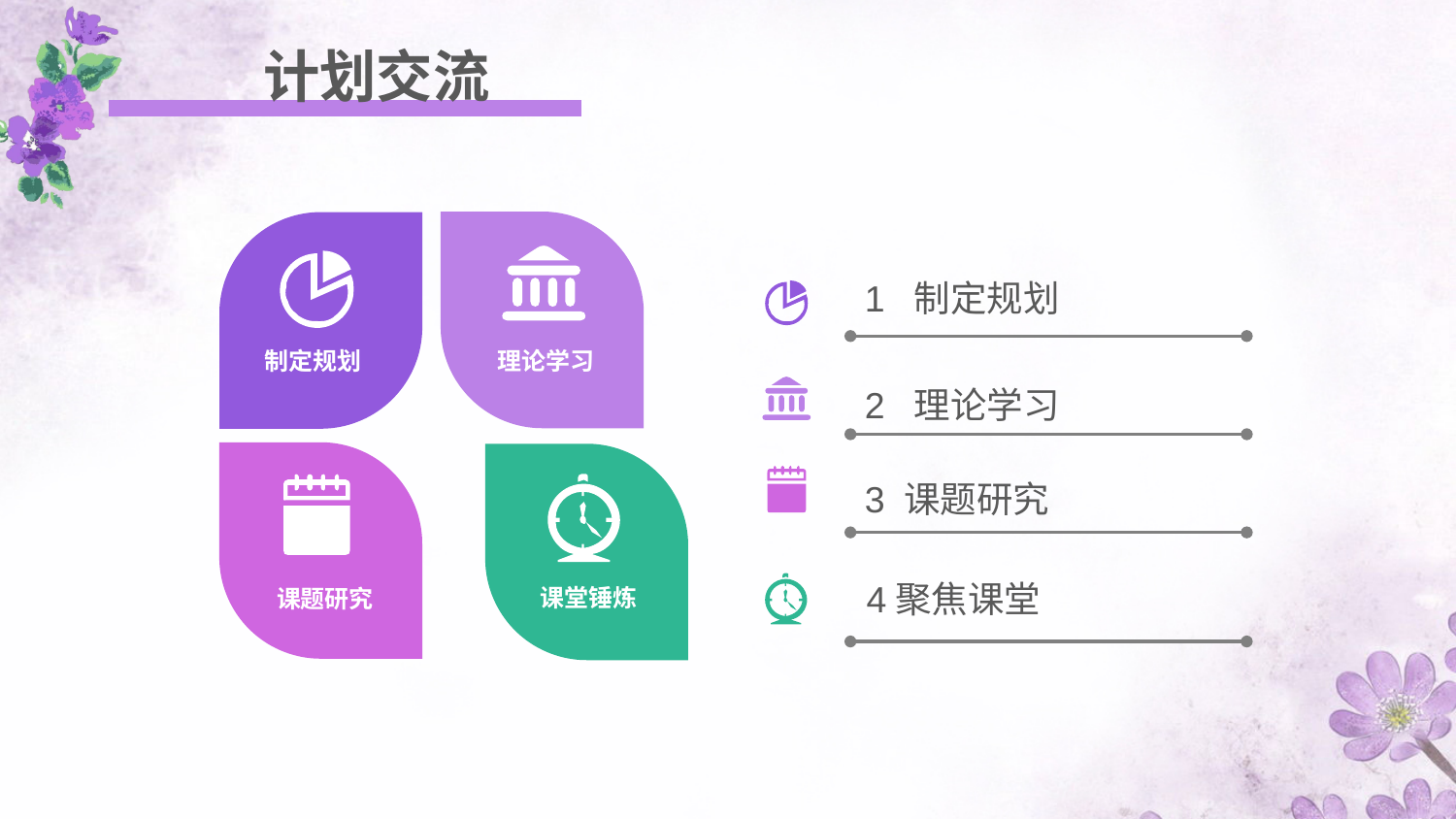

计划交流

理论学习

制定规划
1  制定规划

2  理论学习

课题研究

课堂锤炼
3 课题研究

4聚焦课堂